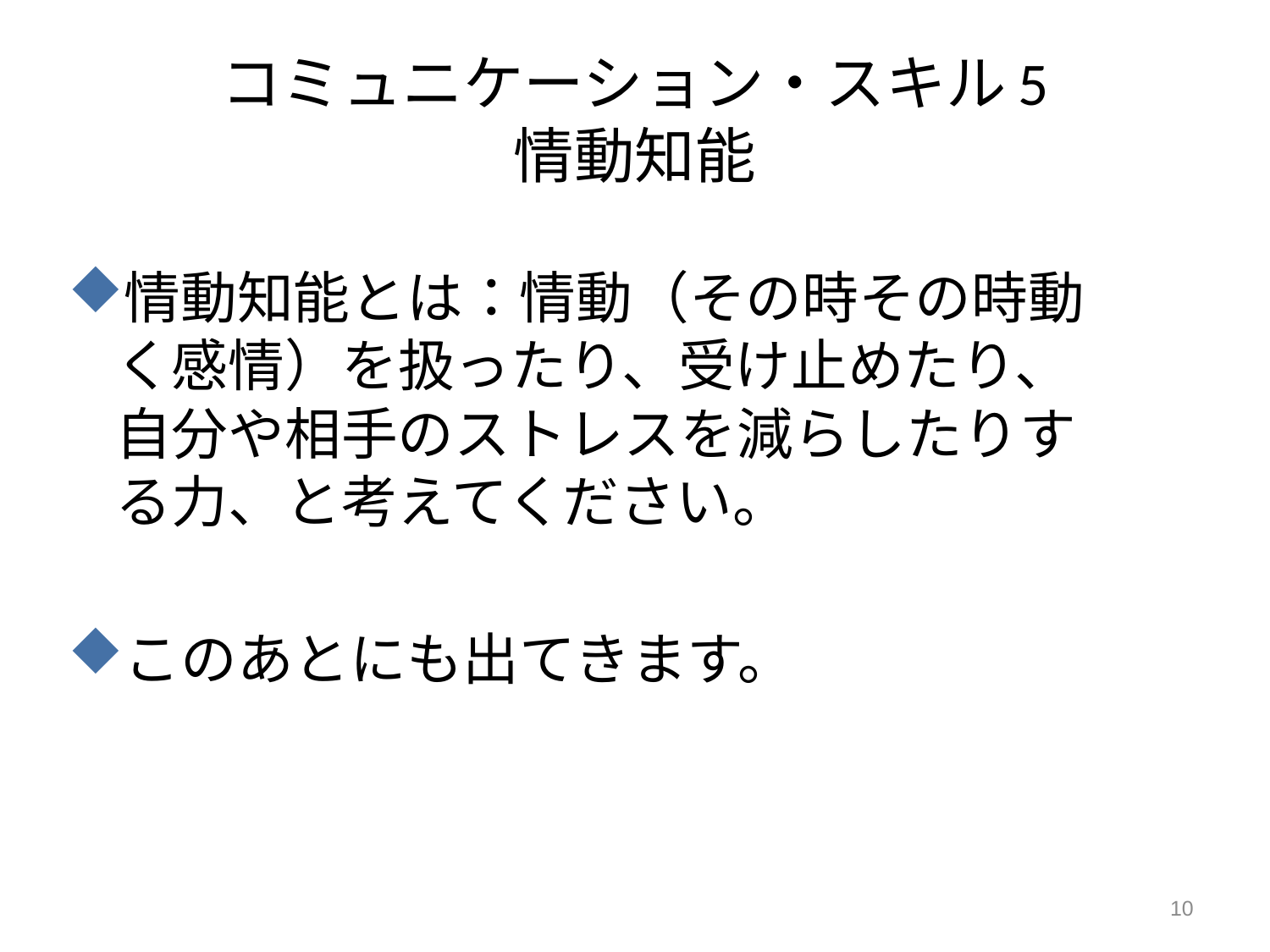

# コミュニケーション・スキル5 情動知能
情動知能とは：情動（その時その時動く感情）を扱ったり、受け止めたり、自分や相手のストレスを減らしたりする力、と考えてください。

このあとにも出てきます。

10